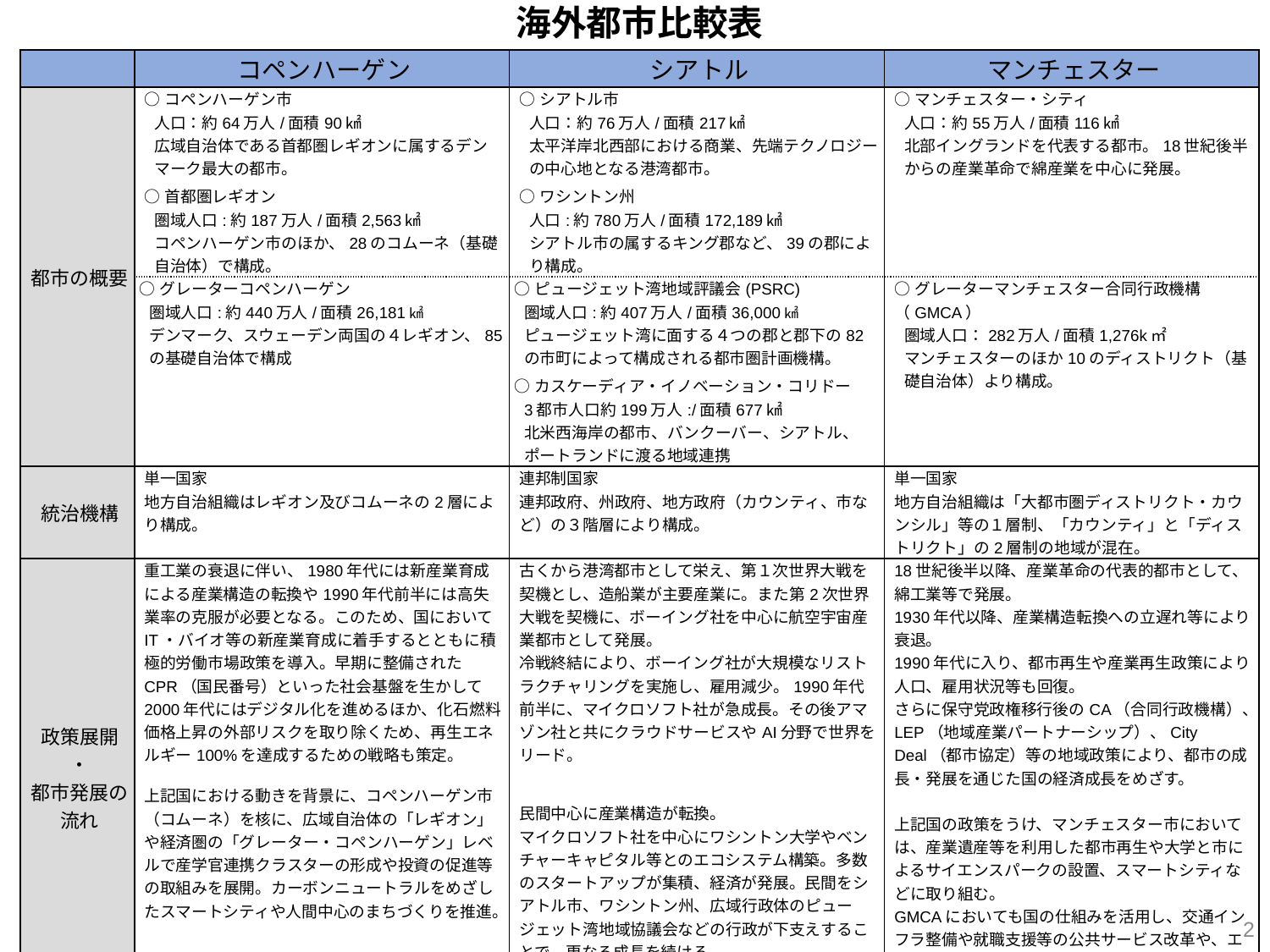

海外都市比較表
|  | コペンハーゲン | シアトル | マンチェスター |
| --- | --- | --- | --- |
| 都市の概要 | ○コペンハーゲン市 人口：約64万人/面積90㎢ 広域自治体である首都圏レギオンに属するデンマーク最大の都市。 ○首都圏レギオン 圏域人口:約187万人/面積2,563㎢ コペンハーゲン市のほか、28のコムーネ（基礎自治体）で構成。 | ○シアトル市 人口：約76万人/面積217㎢ 太平洋岸北西部における商業、先端テクノロジーの中心地となる港湾都市。 ○ワシントン州 人口:約780万人/面積172,189㎢ シアトル市の属するキング郡など、39の郡により構成。 | ○マンチェスター・シティ 人口：約55万人/面積116㎢ 北部イングランドを代表する都市。18世紀後半からの産業革命で綿産業を中心に発展。 |
|  | ○グレーターコペンハーゲン 圏域人口:約440万人/面積26,181㎢ デンマーク、スウェーデン両国の４レギオン、85の基礎自治体で構成 | ○ピュージェット湾地域評議会(PSRC) 圏域人口:約407万人/面積36,000㎢ ピュージェット湾に面する４つの郡と郡下の82の市町によって構成される都市圏計画機構。 ○カスケーディア・イノベーション・コリドー 3都市人口約199万人:/面積677㎢ 北米西海岸の都市、バンクーバー、シアトル、ポートランドに渡る地域連携 | ○グレーターマンチェスター合同行政機構（GMCA） 圏域人口：282万人/面積1,276k㎡ マンチェスターのほか10のディストリクト（基礎自治体）より構成。 |
| 統治機構 | 単一国家 地方自治組織はレギオン及びコムーネの2層により構成。 | 連邦制国家 連邦政府、州政府、地方政府（カウンティ、市など）の３階層により構成。 | 単一国家 地方自治組織は「大都市圏ディストリクト・カウンシル」等の１層制、「カウンティ」と「ディストリクト」の2層制の地域が混在。 |
| 政策展開 ・ 都市発展の流れ | 重工業の衰退に伴い、1980年代には新産業育成による産業構造の転換や1990年代前半には高失業率の克服が必要となる。このため、国においてIT・バイオ等の新産業育成に着手するとともに積極的労働市場政策を導入。早期に整備されたCPR（国民番号）といった社会基盤を生かして2000年代にはデジタル化を進めるほか、化石燃料価格上昇の外部リスクを取り除くため、再生エネルギー100%を達成するための戦略も策定。 上記国における動きを背景に、コペンハーゲン市（コムーネ）を核に、広域自治体の「レギオン」や経済圏の「グレーター・コペンハーゲン」レベルで産学官連携クラスターの形成や投資の促進等の取組みを展開。カーボンニュートラルをめざしたスマートシティや人間中心のまちづくりを推進。 | 古くから港湾都市として栄え、第１次世界大戦を契機とし、造船業が主要産業に。また第2次世界大戦を契機に、ボーイング社を中心に航空宇宙産業都市として発展。 冷戦終結により、ボーイング社が大規模なリストラクチャリングを実施し、雇用減少。1990年代前半に、マイクロソフト社が急成長。その後アマゾン社と共にクラウドサービスやAI分野で世界をリード。 民間中心に産業構造が転換。 マイクロソフト社を中心にワシントン大学やベンチャーキャピタル等とのエコシステム構築。多数のスタートアップが集積、経済が発展。民間をシアトル市、ワシントン州、広域行政体のピュージェット湾地域協議会などの行政が下支えすることで、更なる成長を続ける。 | 18世紀後半以降、産業革命の代表的都市として、綿工業等で発展。 1930年代以降、産業構造転換への立遅れ等により衰退。 1990年代に入り、都市再生や産業再生政策により人口、雇用状況等も回復。 さらに保守党政権移行後のCA（合同行政機構）、LEP（地域産業パートナーシップ）、City Deal（都市協定）等の地域政策により、都市の成長・発展を通じた国の経済成長をめざす。 上記国の政策をうけ、マンチェスター市においては、産業遺産等を利用した都市再生や大学と市によるサイエンスパークの設置、スマートシティなどに取り組む。 GMCAにおいても国の仕組みを活用し、交通インフラ整備や就職支援等の公共サービス改革や、エンタープライズゾーンの設置などグローバル企業誘致等の取組み。 |
2